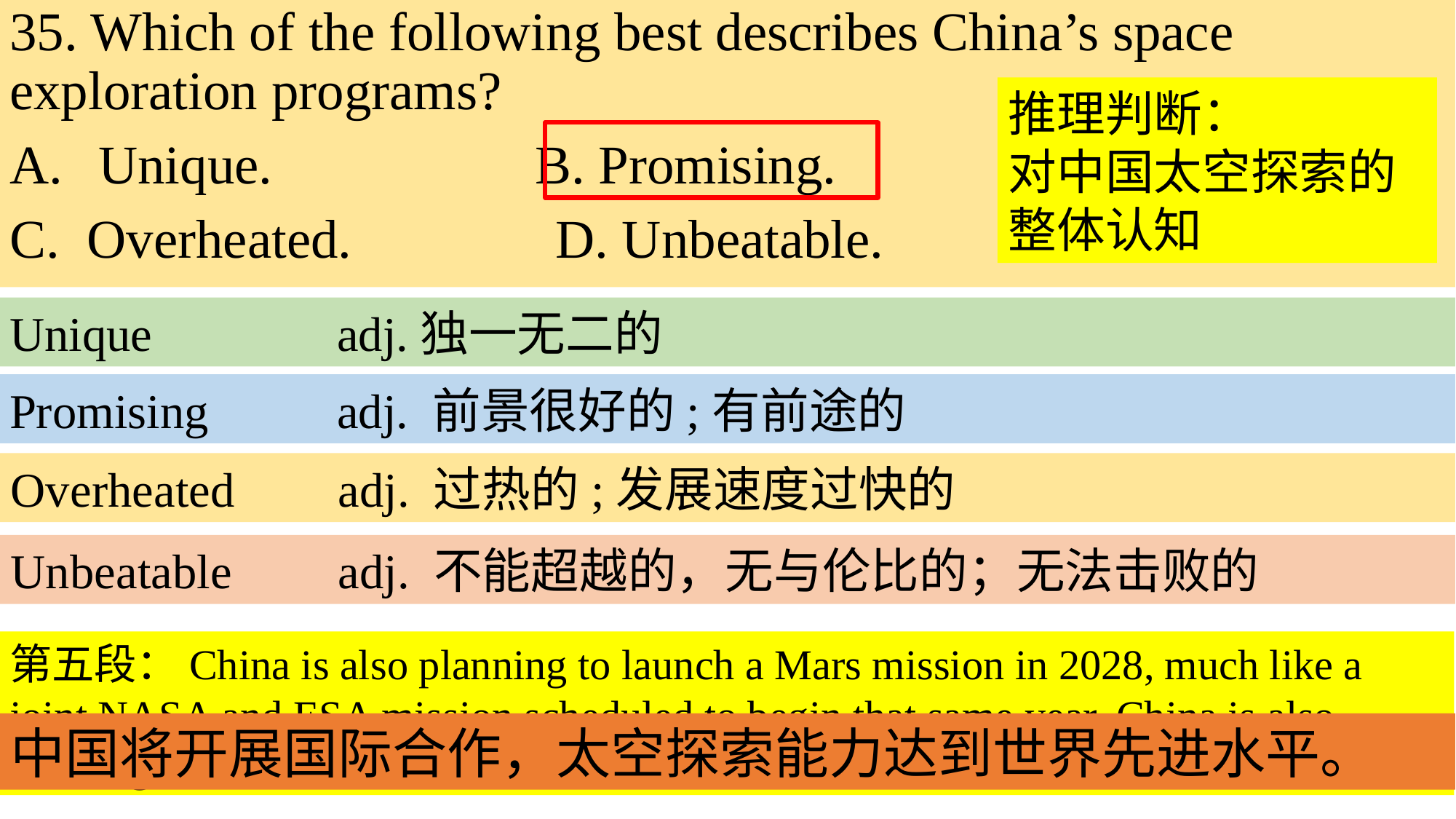

35. Which of the following best describes China’s space exploration programs?
Unique.			B. Promising.
C.  Overheated.		D. Unbeatable.

推理判断：
对中国太空探索的整体认知

Unique 		adj.独一无二的
Promising 	 	adj. 前景很好的;有前途的
Overheated     	adj. 过热的;发展速度过快的
Unbeatable 	adj. 不能超越的，无与伦比的；无法击败的
第五段：China is also planning to launch a Mars mission in 2028, much like a joint NASA and ESA mission scheduled to begin that same year. China is also working with Russia on another mission scheduled to start in 2024.
中国将开展国际合作，太空探索能力达到世界先进水平。